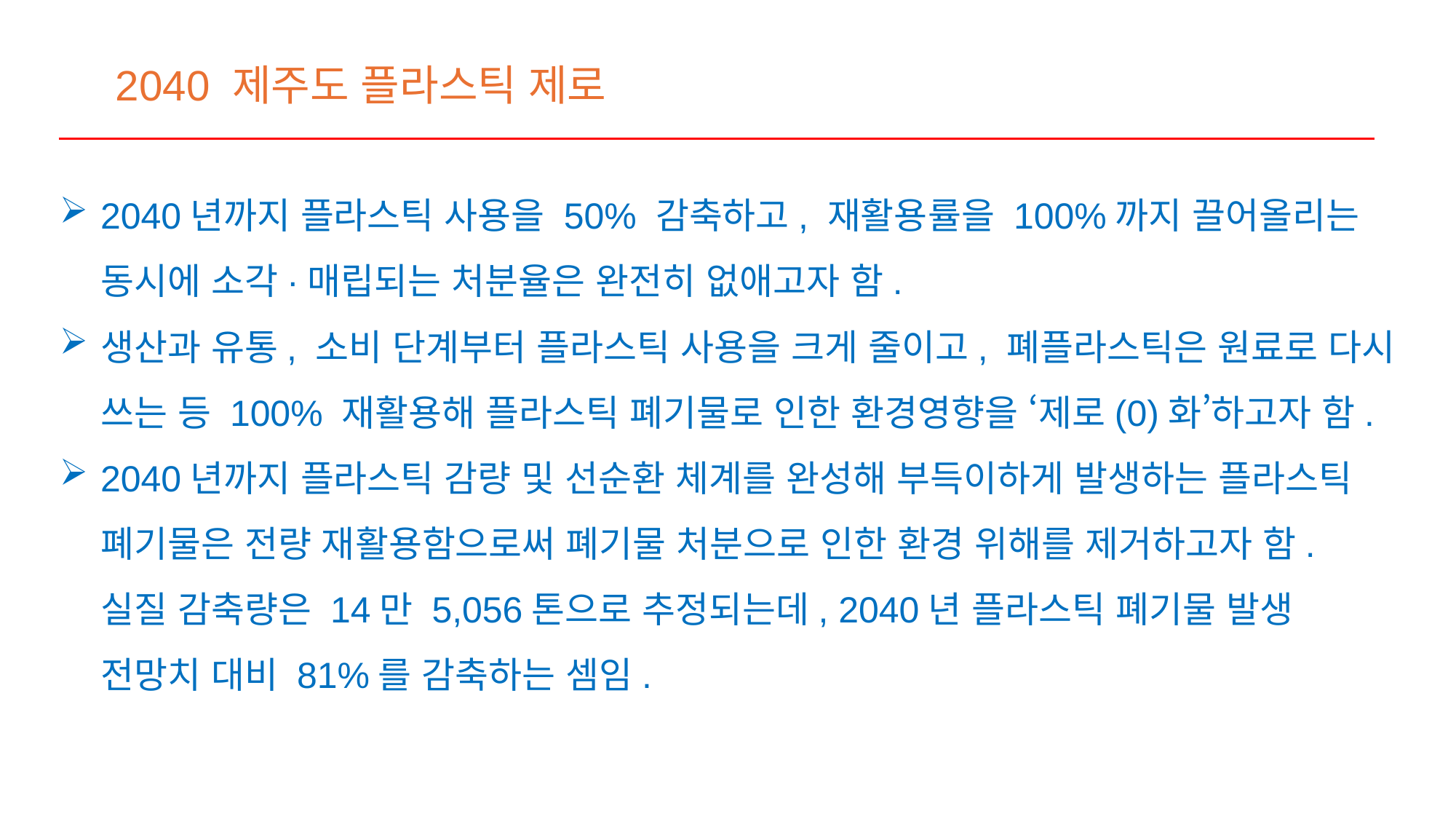

2040 제주도 플라스틱 제로
2040년까지 플라스틱 사용을 50% 감축하고, 재활용률을 100%까지 끌어올리는 동시에 소각·매립되는 처분율은 완전히 없애고자 함.
생산과 유통, 소비 단계부터 플라스틱 사용을 크게 줄이고, 폐플라스틱은 원료로 다시 쓰는 등 100% 재활용해 플라스틱 폐기물로 인한 환경영향을 ‘제로(0)화’하고자 함.
2040년까지 플라스틱 감량 및 선순환 체계를 완성해 부득이하게 발생하는 플라스틱 폐기물은 전량 재활용함으로써 폐기물 처분으로 인한 환경 위해를 제거하고자 함. 실질 감축량은 14만 5,056톤으로 추정되는데, 2040년 플라스틱 폐기물 발생 전망치 대비 81%를 감축하는 셈임.